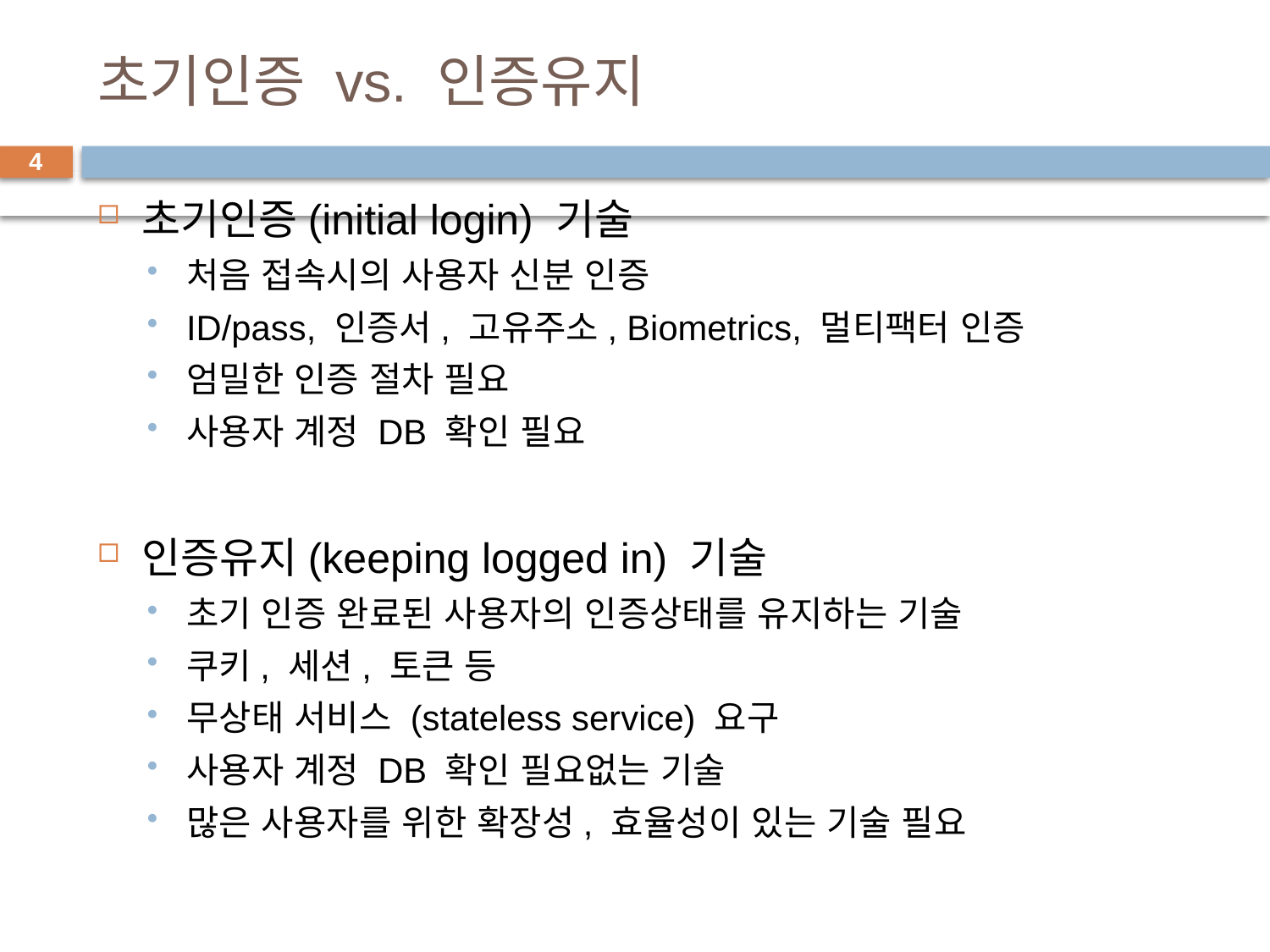

# 초기인증 vs. 인증유지
4
초기인증(initial login) 기술
처음 접속시의 사용자 신분 인증
ID/pass, 인증서, 고유주소, Biometrics, 멀티팩터 인증
엄밀한 인증 절차 필요
사용자 계정 DB 확인 필요

인증유지(keeping logged in) 기술
초기 인증 완료된 사용자의 인증상태를 유지하는 기술
쿠키, 세션, 토큰 등
무상태 서비스 (stateless service) 요구
사용자 계정 DB 확인 필요없는 기술
많은 사용자를 위한 확장성, 효율성이 있는 기술 필요